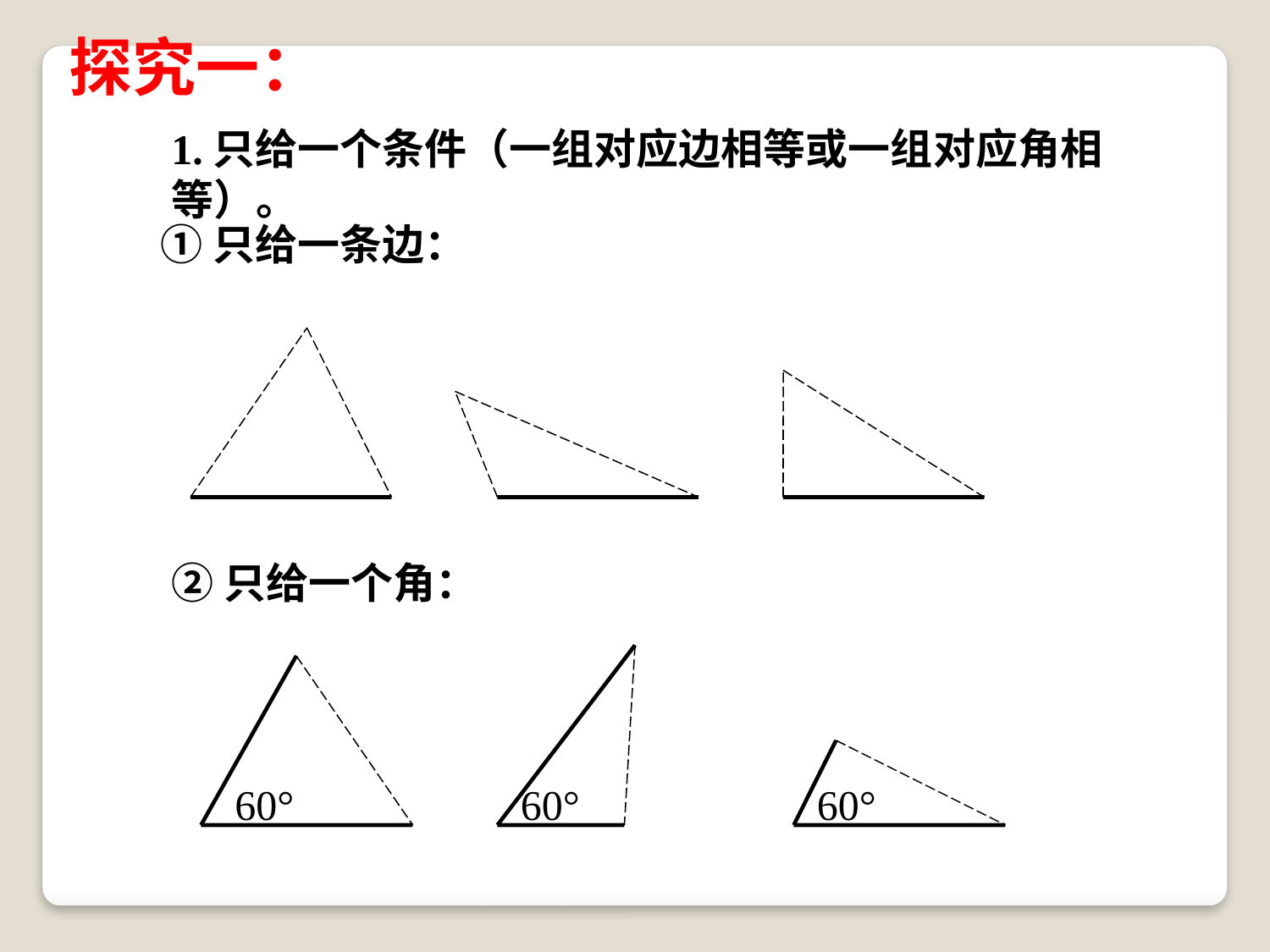

探究一：
1.只给一个条件（一组对应边相等或一组对应角相等）。
①只给一条边：

②只给一个角：

60°
60°
60°